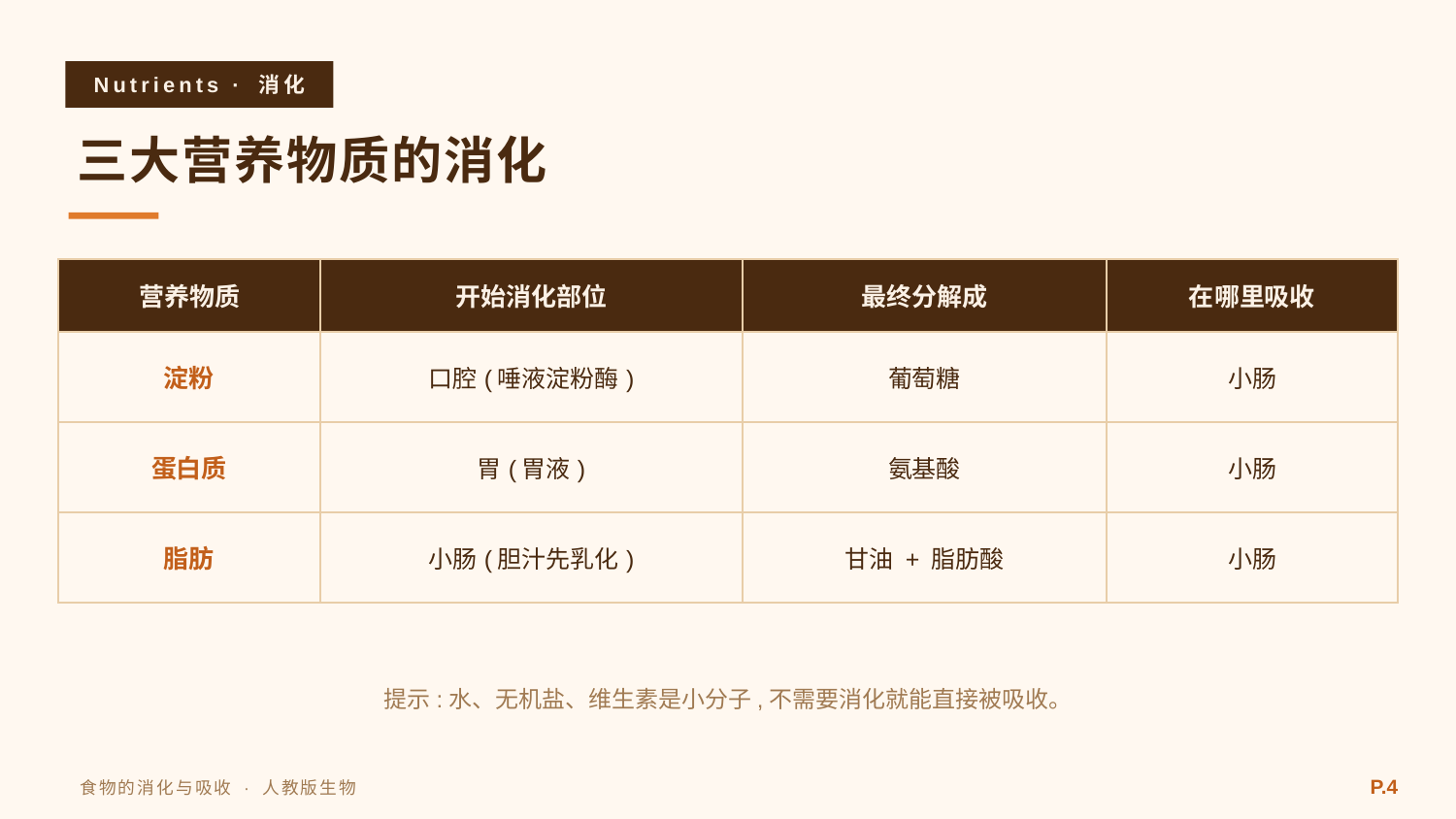

Nutrients · 消化

三大营养物质的消化

| 营养物质 | 开始消化部位 | 最终分解成 | 在哪里吸收 |
| --- | --- | --- | --- |
| 淀粉 | 口腔(唾液淀粉酶) | 葡萄糖 | 小肠 |
| 蛋白质 | 胃(胃液) | 氨基酸 | 小肠 |
| 脂肪 | 小肠(胆汁先乳化) | 甘油 + 脂肪酸 | 小肠 |
提示:水、无机盐、维生素是小分子,不需要消化就能直接被吸收。
P.4
食物的消化与吸收 · 人教版生物